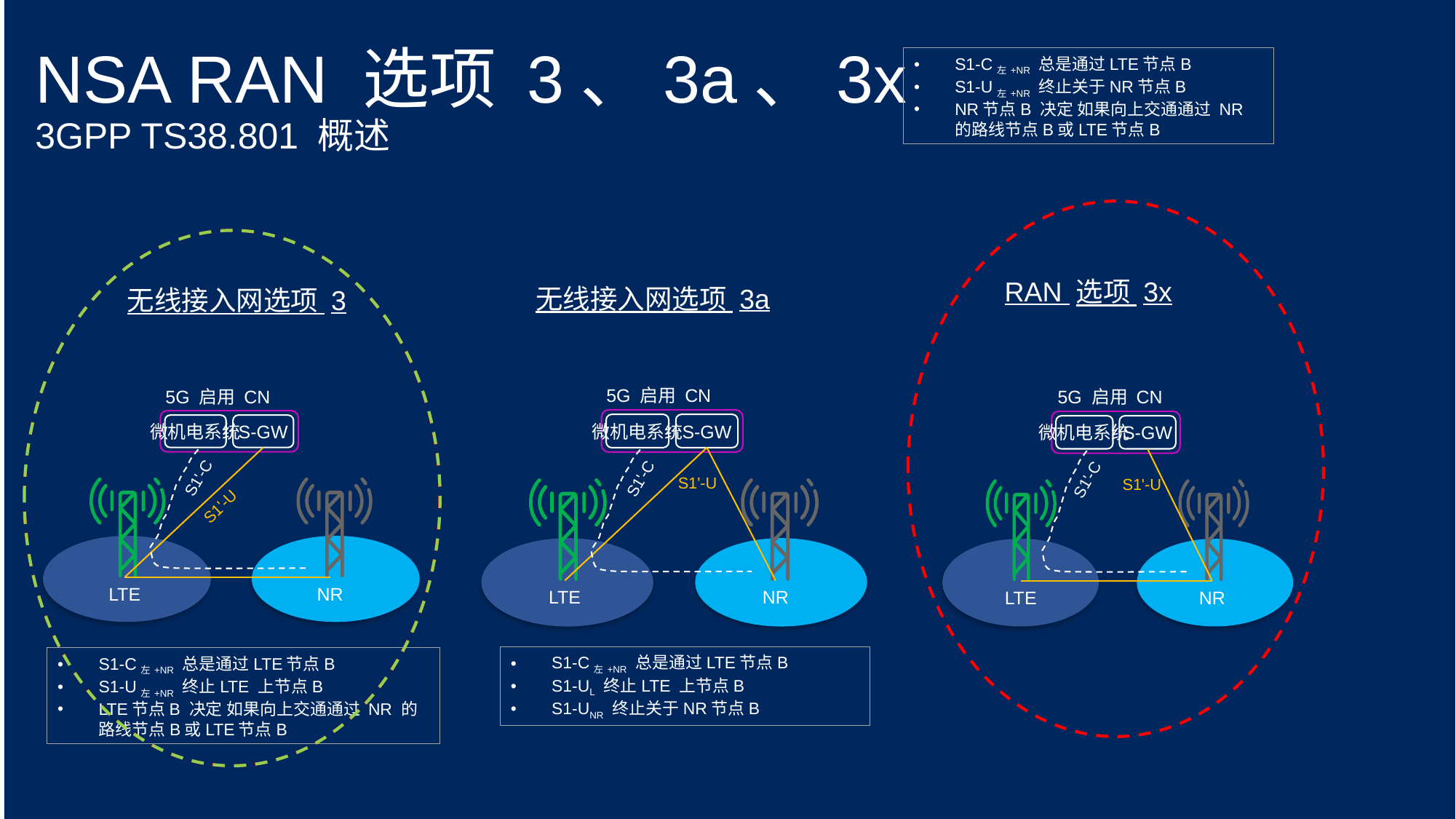

# NSA RAN 选项 3、3a、3x 3GPP TS38.801 概述
S1-C左+NR 总是通过LTE节点B
S1-U左+NR 终止关于NR节点B
NR节点B 决定 如果向上交通通过 NR 的路线节点B或LTE节点B

RAN 选项 3x
无线接入网选项 3a
无线接入网选项 3
5G 启用 CN

微机电系统
S-GW

S1'-C
S1'-U

LTE
NR
5G 启用 CN

微机电系统
S-GW

S1'-C

S1'-U

LTE
NR
5G 启用 CN

微机电系统
S-GW

S1'-C
S1'-U

LTE
NR
S1-C左+NR 总是通过LTE节点B
S1-UL 终止LTE 上节点B
S1-UNR 终止关于NR节点B
S1-C左+NR 总是通过LTE节点B
S1-U左+NR 终止LTE 上节点B
LTE节点B 决定 如果向上交通通过 NR 的路线节点B或LTE节点B